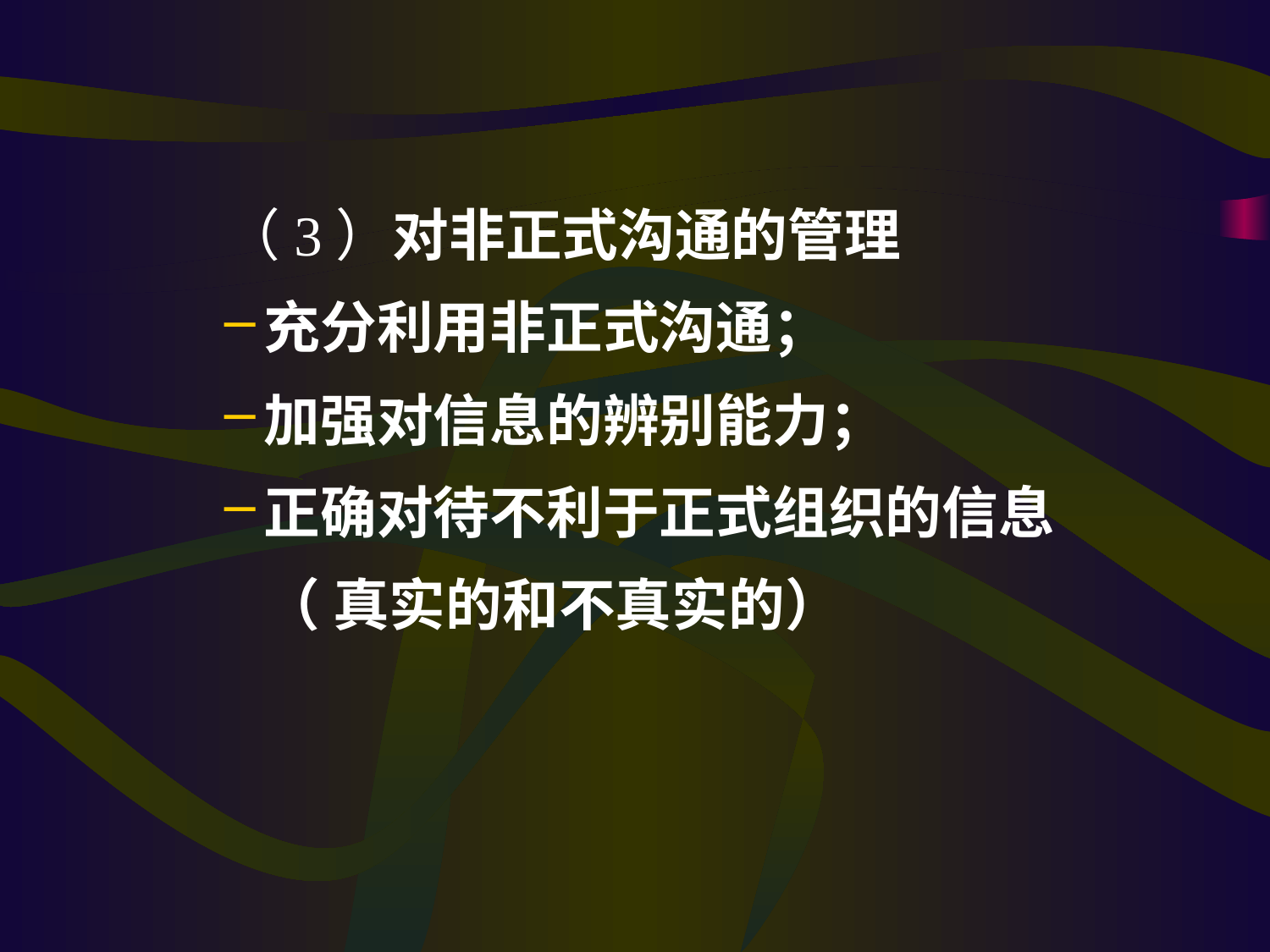

（3）对非正式沟通的管理
充分利用非正式沟通；
加强对信息的辨别能力；
正确对待不利于正式组织的信息
  （ 真实的和不真实的）
#